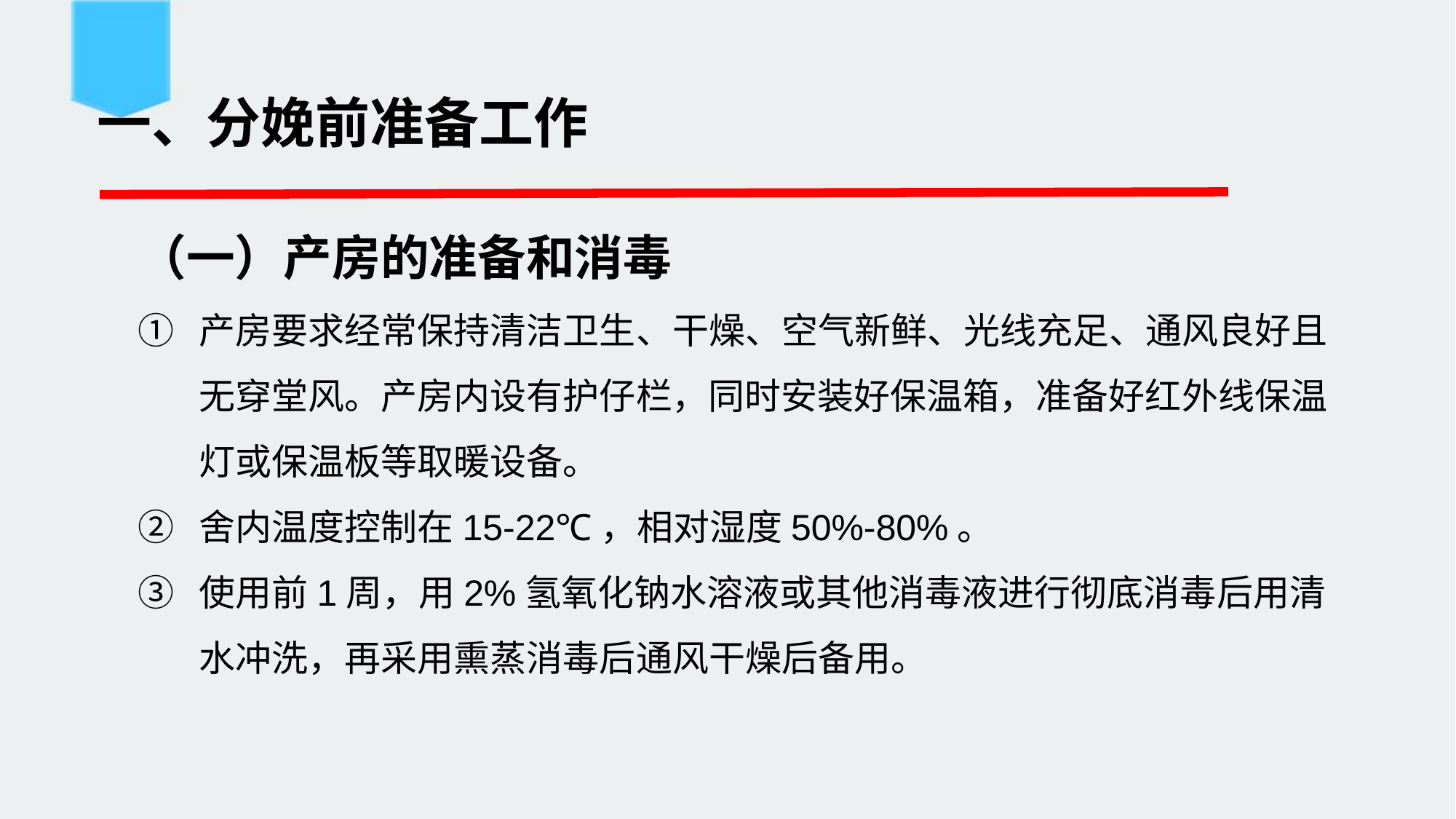

一、分娩前准备工作
（一）产房的准备和消毒
产房要求经常保持清洁卫生、干燥、空气新鲜、光线充足、通风良好且无穿堂风。产房内设有护仔栏，同时安装好保温箱，准备好红外线保温灯或保温板等取暖设备。
舍内温度控制在15-22℃，相对湿度50%-80%。
使用前1周，用2%氢氧化钠水溶液或其他消毒液进行彻底消毒后用清水冲洗，再采用熏蒸消毒后通风干燥后备用。